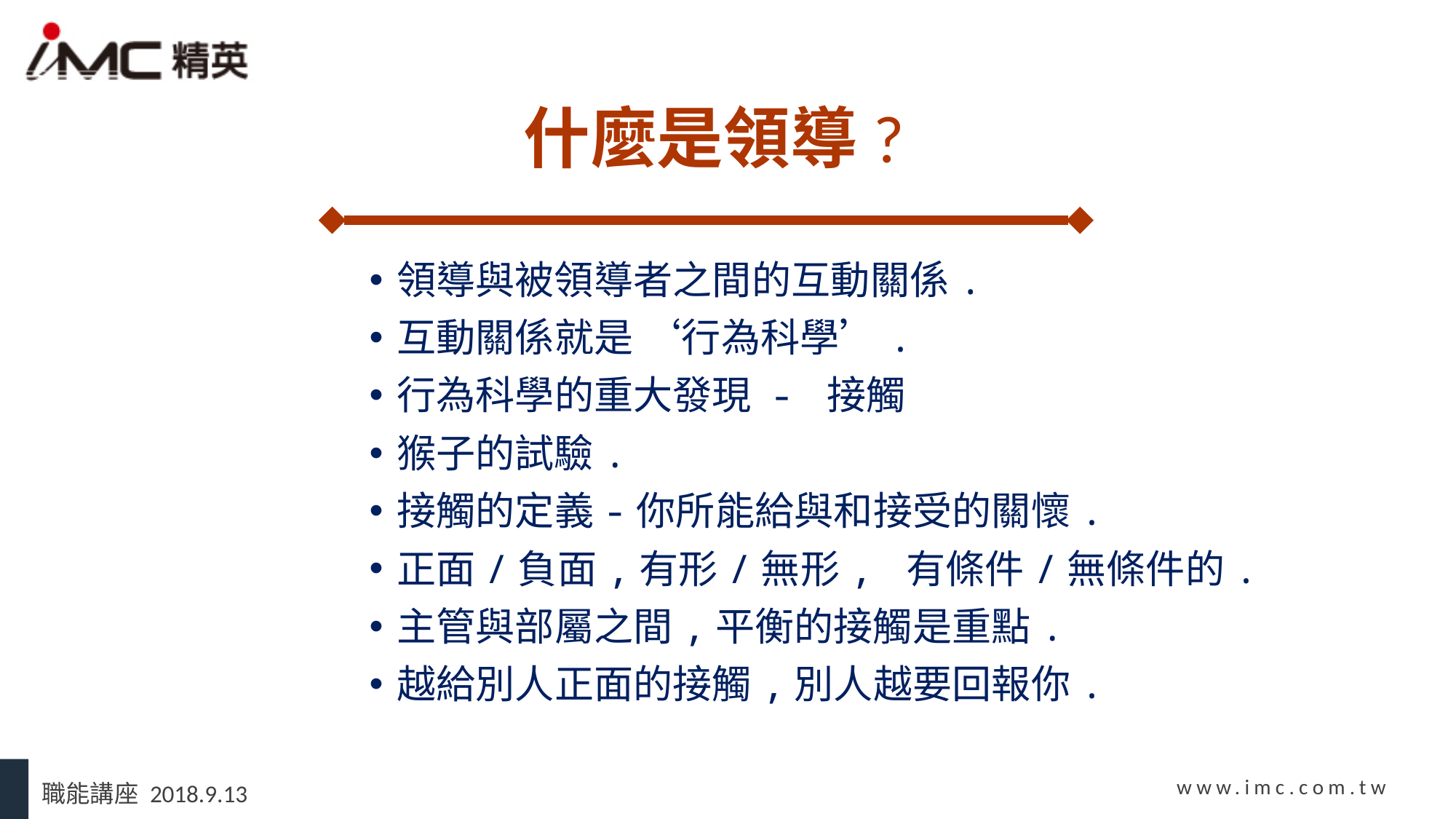

# 什麼是領導?
領導與被領導者之間的互動關係.
互動關係就是 ‘行為科學’.
行為科學的重大發現 - 接觸
猴子的試驗.
接觸的定義-你所能給與和接受的關懷.
正面/負面,有形/無形, 有條件/無條件的.
主管與部屬之間,平衡的接觸是重點.
越給別人正面的接觸,別人越要回報你.